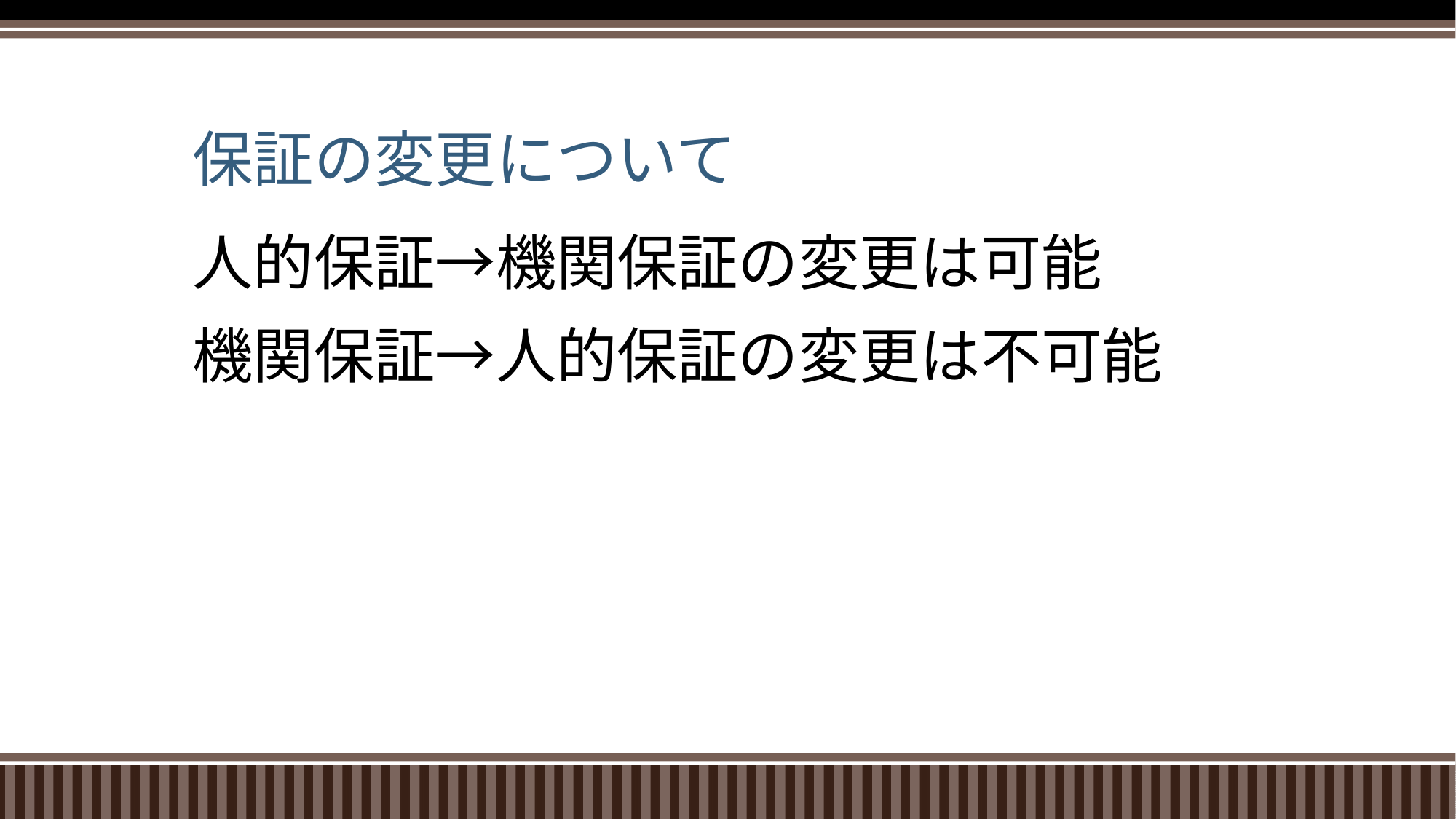

# 保証の変更について
人的保証→機関保証の変更は可能
機関保証→人的保証の変更は不可能